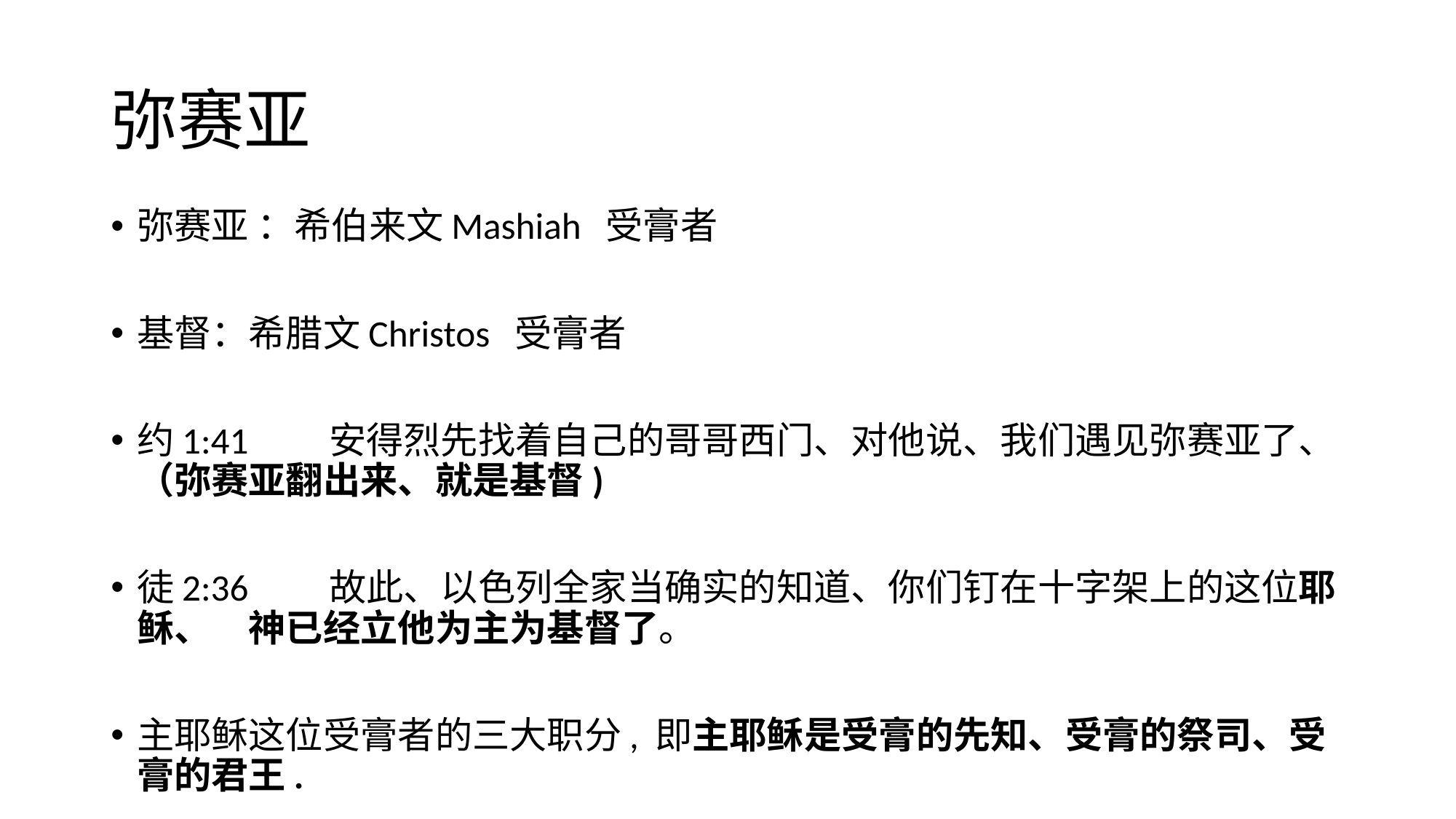

# 弥赛亚
弥赛亚 ：希伯来文Mashiah  受膏者

基督：希腊文Christos  受膏者

约1:41	安得烈先找着自己的哥哥西门、对他说、我们遇见弥赛亚了、（弥赛亚翻出来、就是基督)

徒2:36	故此、以色列全家当确实的知道、你们钉在十字架上的这位耶稣、　神已经立他为主为基督了。

主耶稣这位受膏者的三大职分, 即主耶稣是受膏的先知、受膏的祭司、受膏的君王.